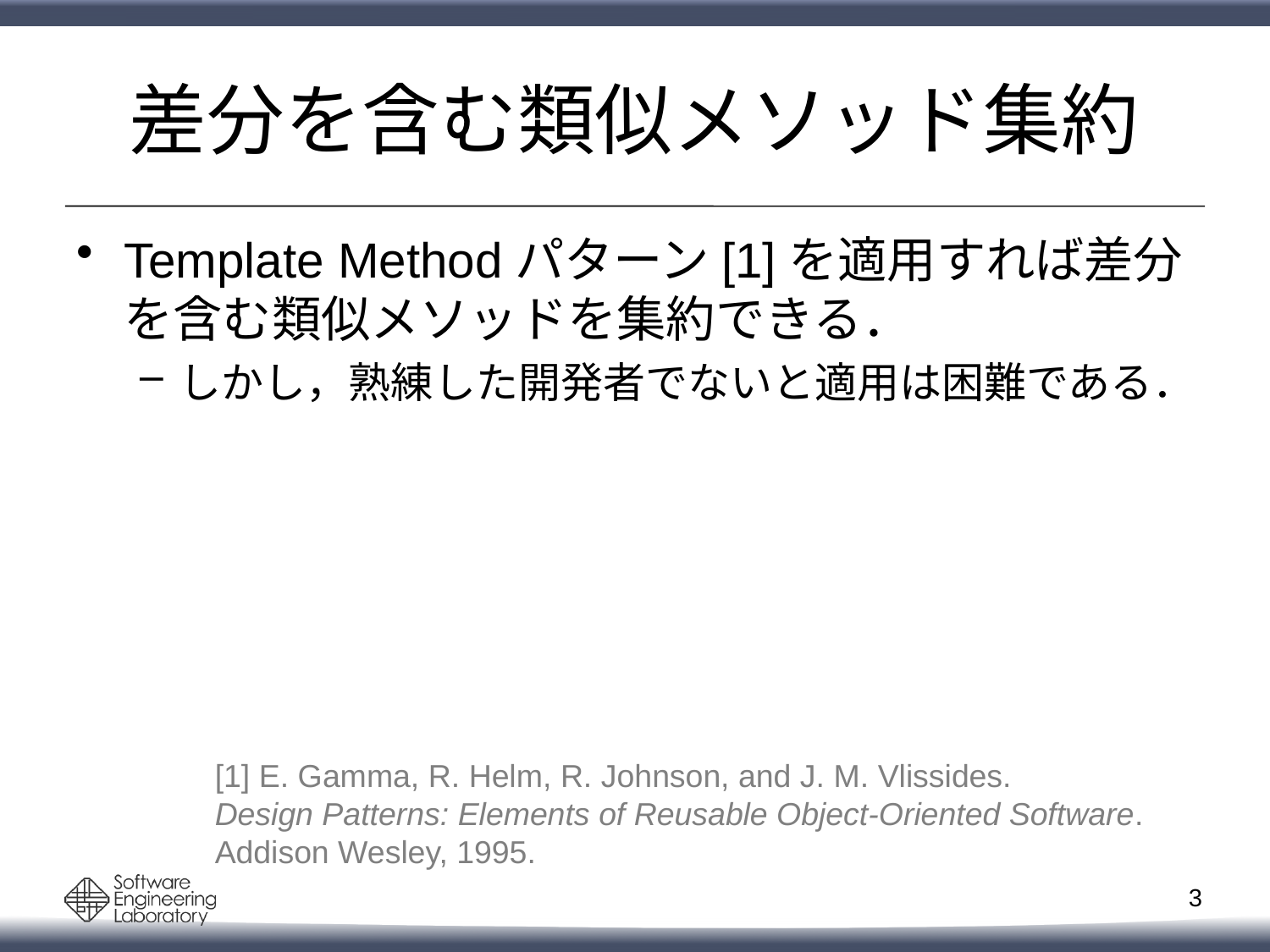

# 差分を含む類似メソッド集約
Template Methodパターン[1]を適用すれば差分を含む類似メソッドを集約できる．
しかし，熟練した開発者でないと適用は困難である．
[1] E. Gamma, R. Helm, R. Johnson, and J. M. Vlissides.
Design Patterns: Elements of Reusable Object-Oriented Software.
Addison Wesley, 1995.

3